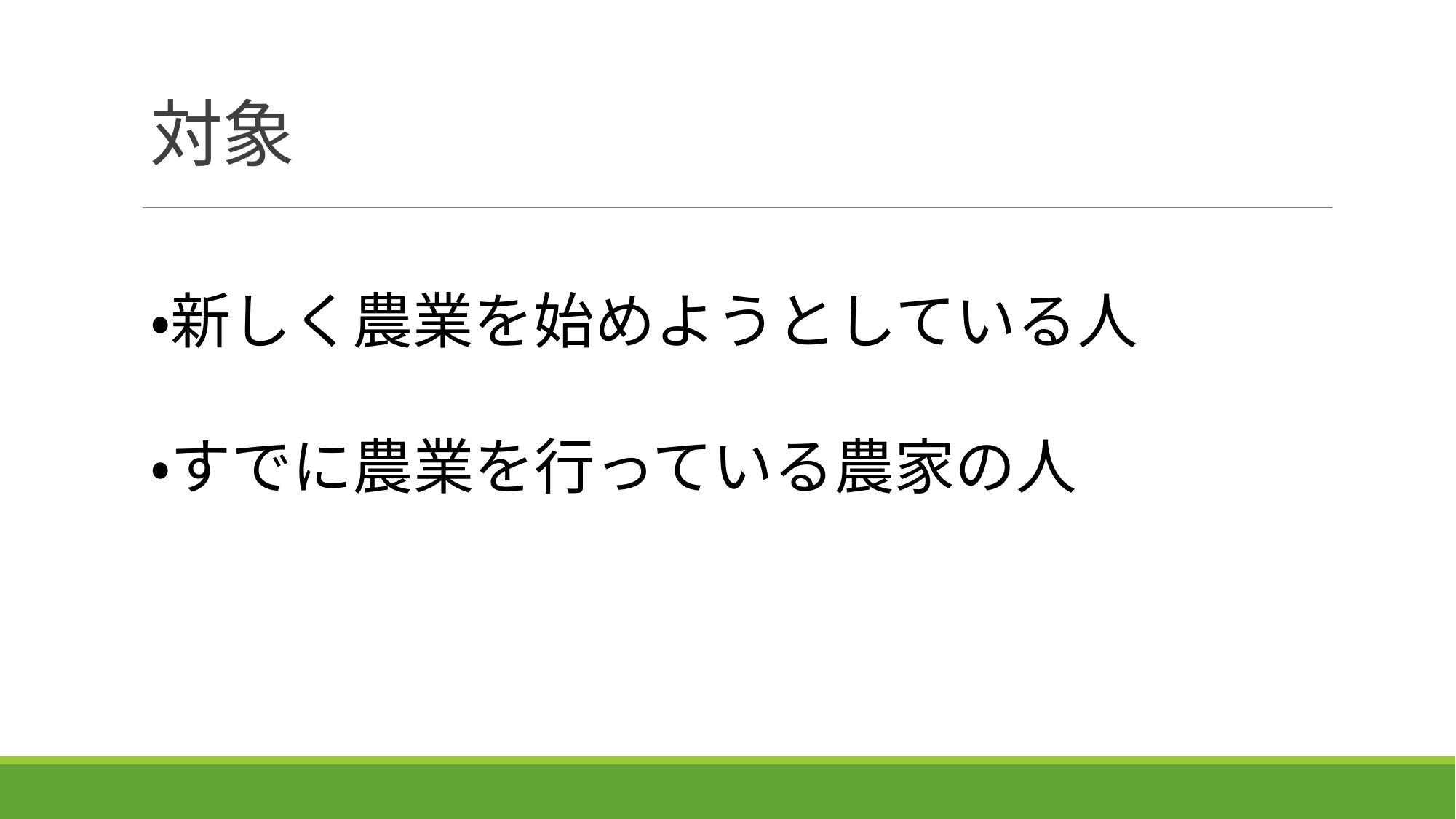

# 対象
・新しく農業を始めようとしている人

・すでに農業を行っている農家の人